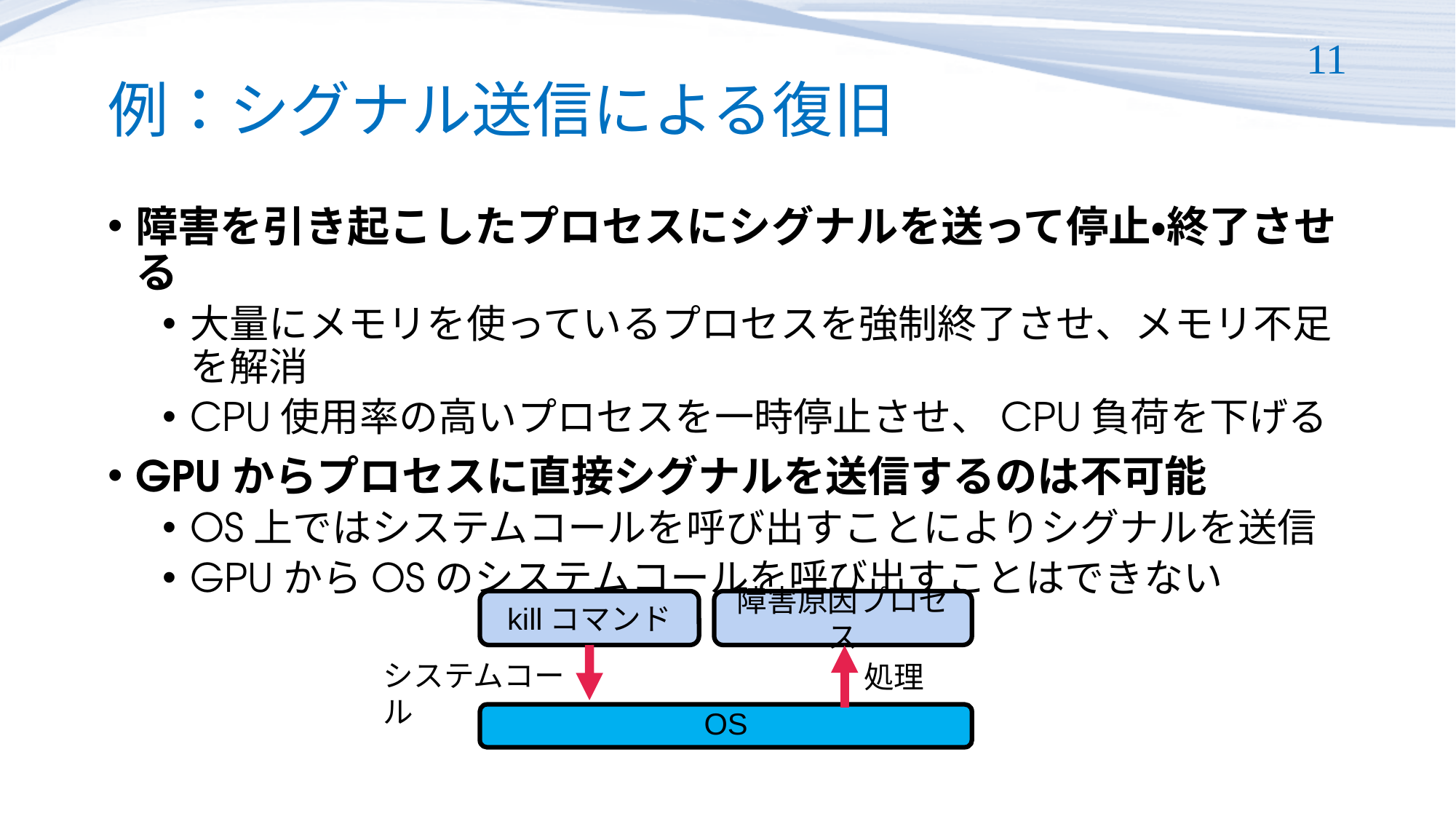

# 例：シグナル送信による復旧
11
障害を引き起こしたプロセスにシグナルを送って停止・終了させる
大量にメモリを使っているプロセスを強制終了させ、メモリ不足を解消
CPU使用率の高いプロセスを一時停止させ、CPU負荷を下げる
GPUからプロセスに直接シグナルを送信するのは不可能
OS上ではシステムコールを呼び出すことによりシグナルを送信
GPUからOSのシステムコールを呼び出すことはできない

killコマンド
障害原因プロセス
システムコール
処理
OS